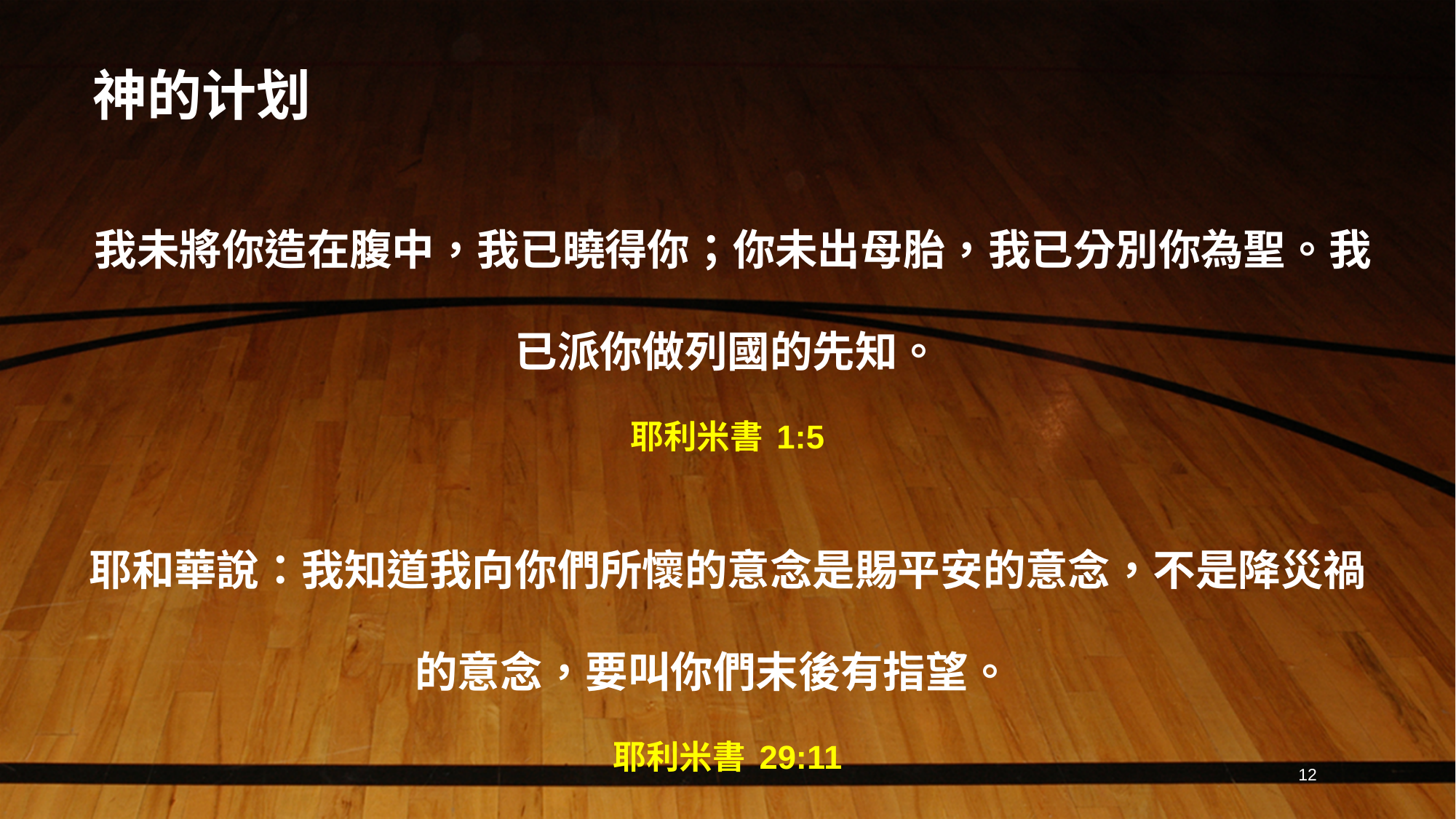

# 神的计划
 我未將你造在腹中，我已曉得你；你未出母胎，我已分別你為聖。我已派你做列國的先知。
耶利米書 1:5

耶和華說：我知道我向你們所懷的意念是賜平安的意念，不是降災禍的意念，要叫你們末後有指望。
耶利米書 29:11
12